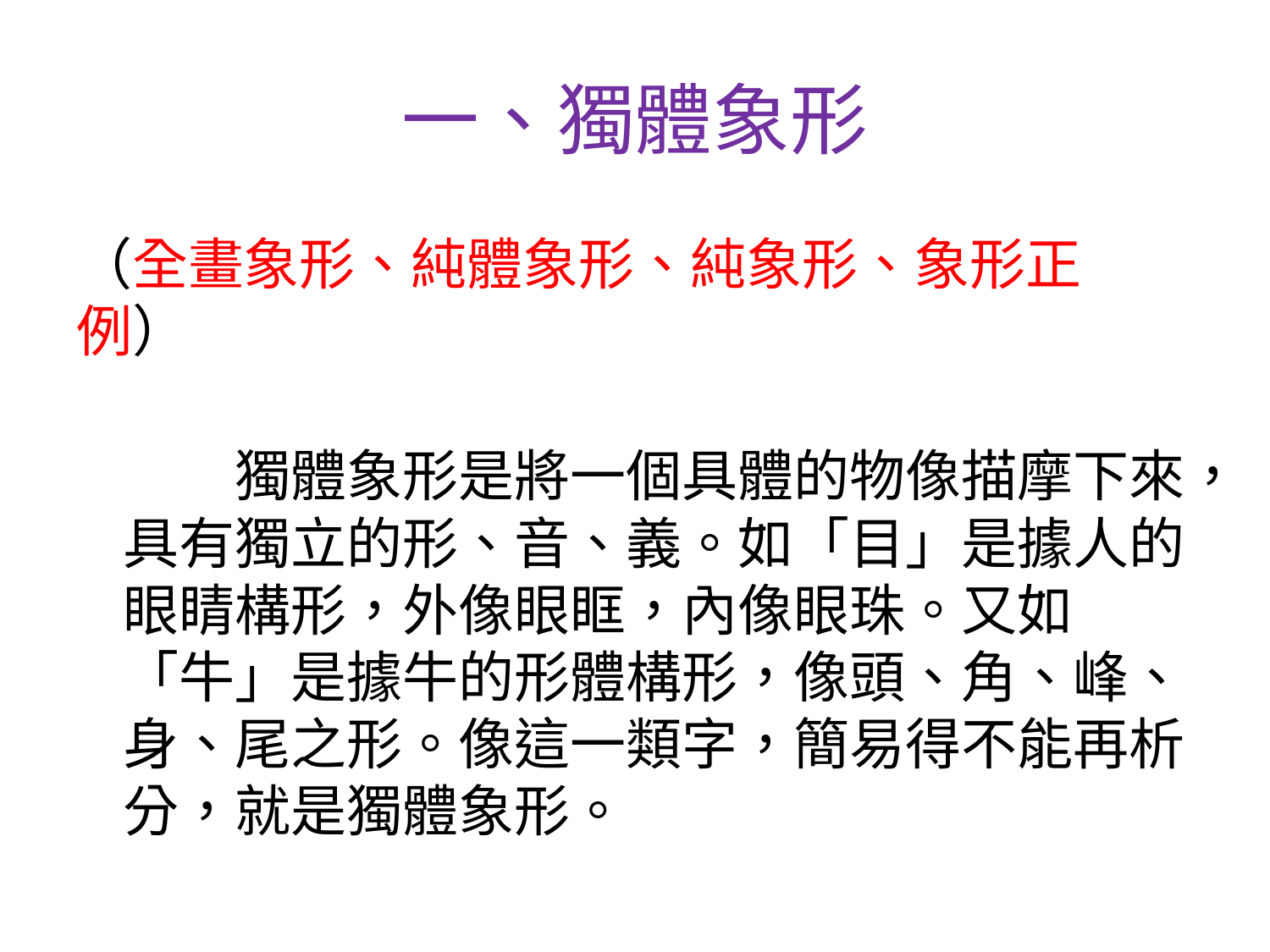

# 一、獨體象形
（全畫象形、純體象形、純象形、象形正例）
　　獨體象形是將一個具體的物像描摩下來，具有獨立的形、音、義。如「目」是據人的眼睛構形，外像眼眶，內像眼珠。又如「牛」是據牛的形體構形，像頭、角、峰、身、尾之形。像這一類字，簡易得不能再析分，就是獨體象形。